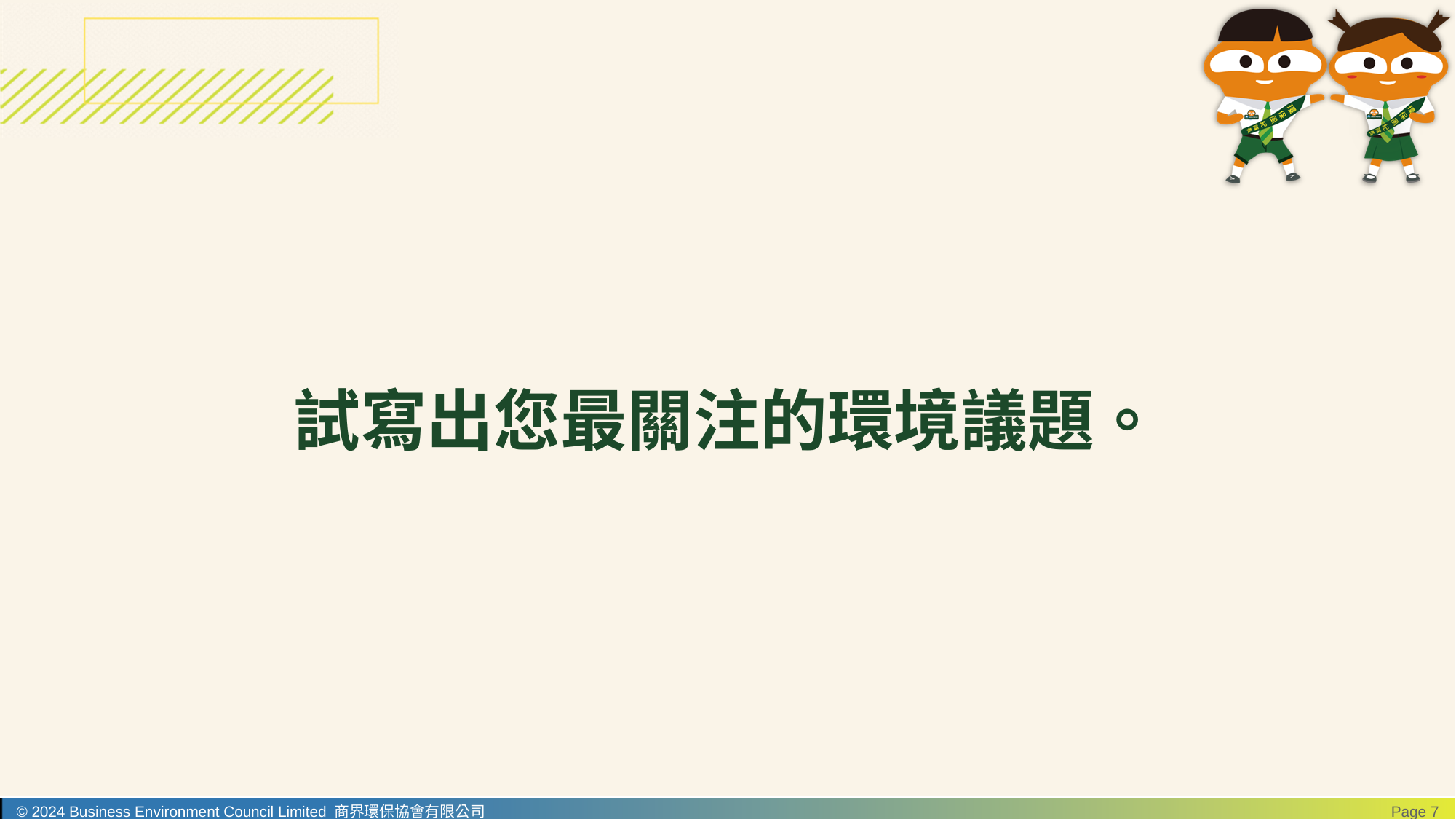

試寫出您最關注的環境議題。
© 2024 Business Environment Council Limited 商界環保協會有限公司
Page 7